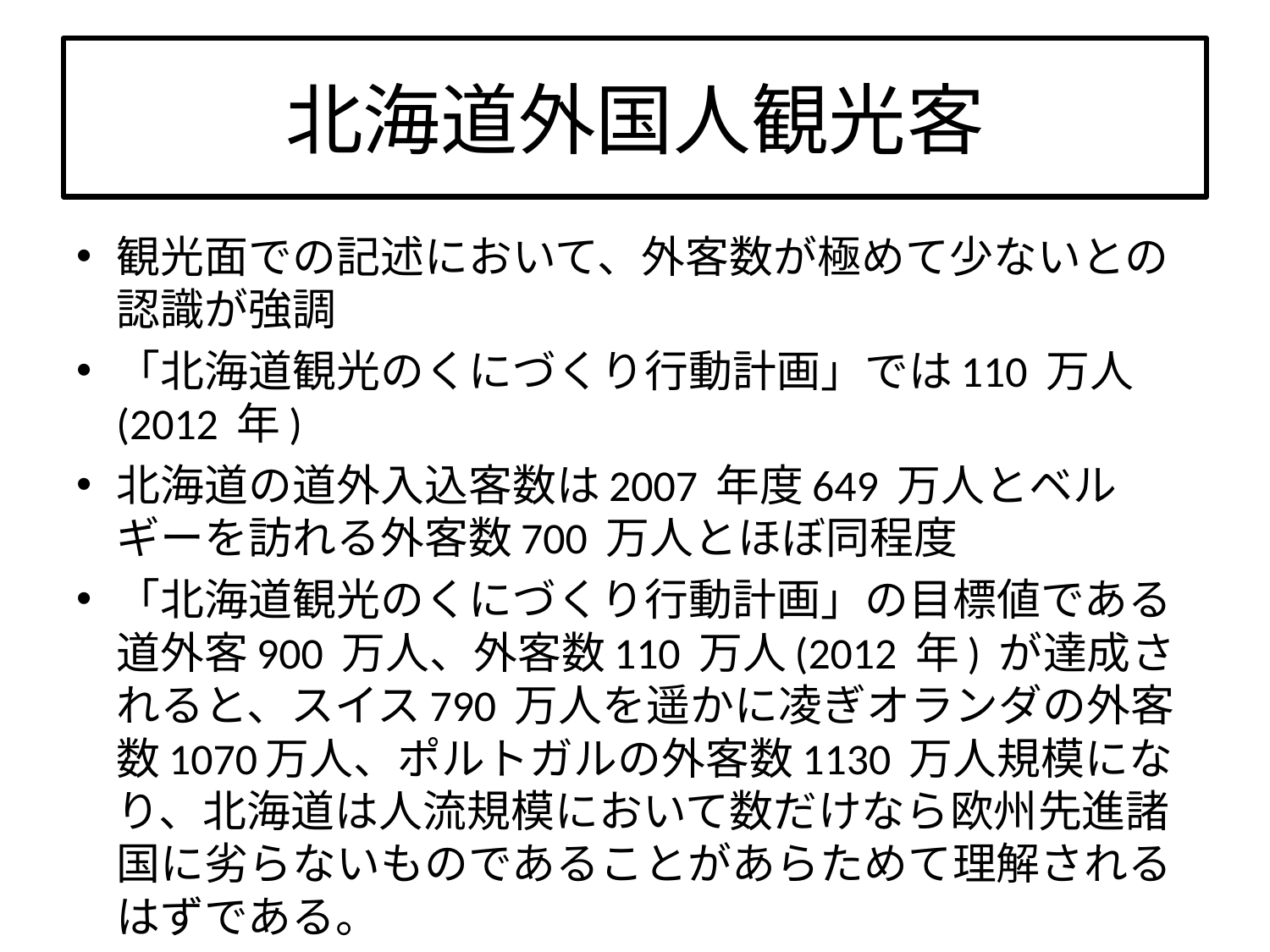

# 北海道外国人観光客
観光面での記述において、外客数が極めて少ないとの認識が強調
「北海道観光のくにづくり行動計画」では110 万人(2012 年)
北海道の道外入込客数は2007 年度649 万人とベルギーを訪れる外客数700 万人とほぼ同程度
「北海道観光のくにづくり行動計画」の目標値である道外客900 万人、外客数110 万人(2012 年) が達成されると、スイス790 万人を遥かに凌ぎオランダの外客数1070万人、ポルトガルの外客数1130 万人規模になり、北海道は人流規模において数だけなら欧州先進諸国に劣らないものであることがあらためて理解されるはずである。